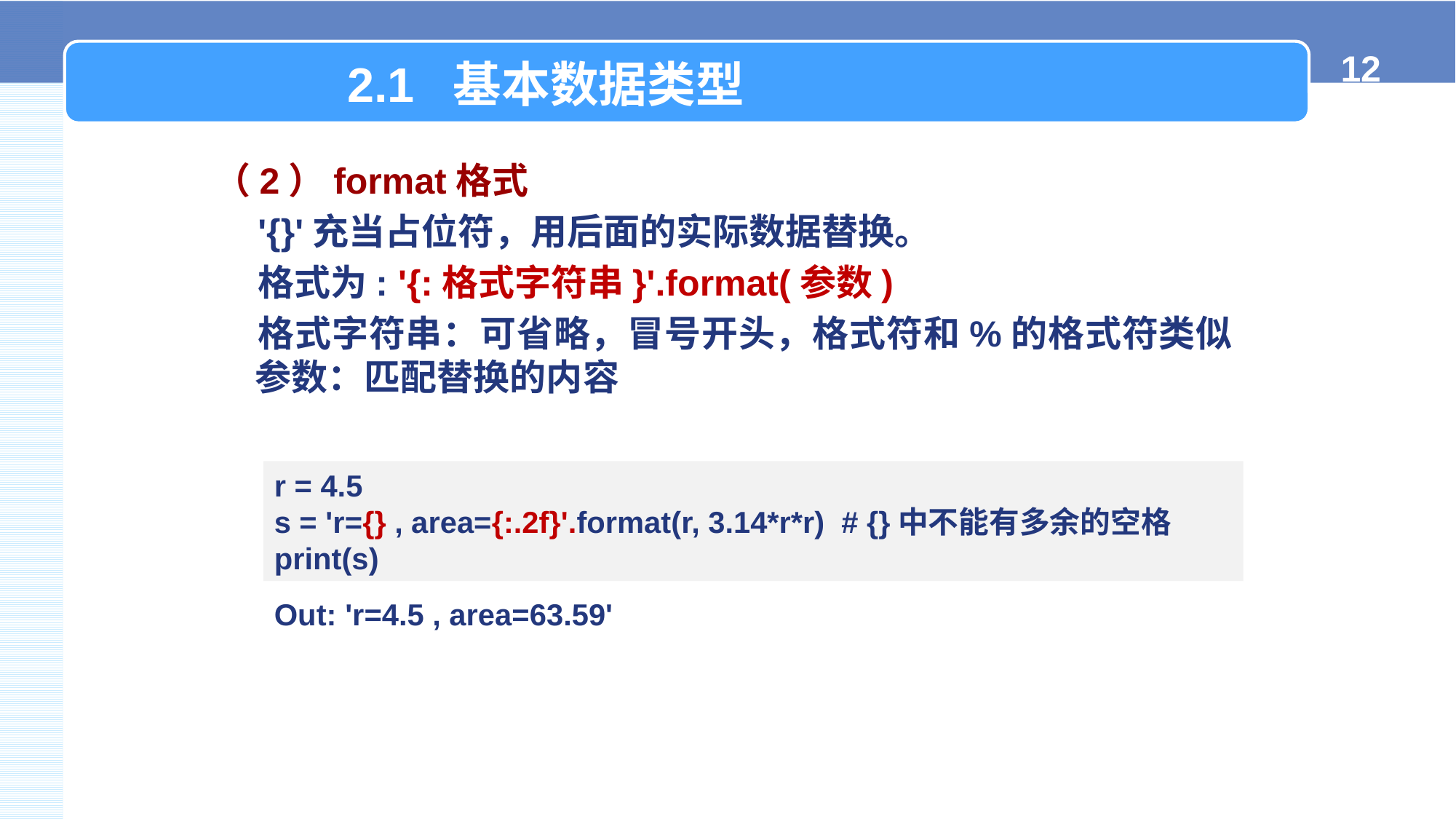

2.1  基本数据类型
（2）format格式
'{}'充当占位符，用后面的实际数据替换。
格式为: '{:格式字符串}'.format(参数)
格式字符串：可省略，冒号开头，格式符和%的格式符类似参数：匹配替换的内容

r = 4.5
s = 'r={} , area={:.2f}'.format(r, 3.14*r*r)  # {}中不能有多余的空格
print(s)
Out: 'r=4.5 , area=63.59'